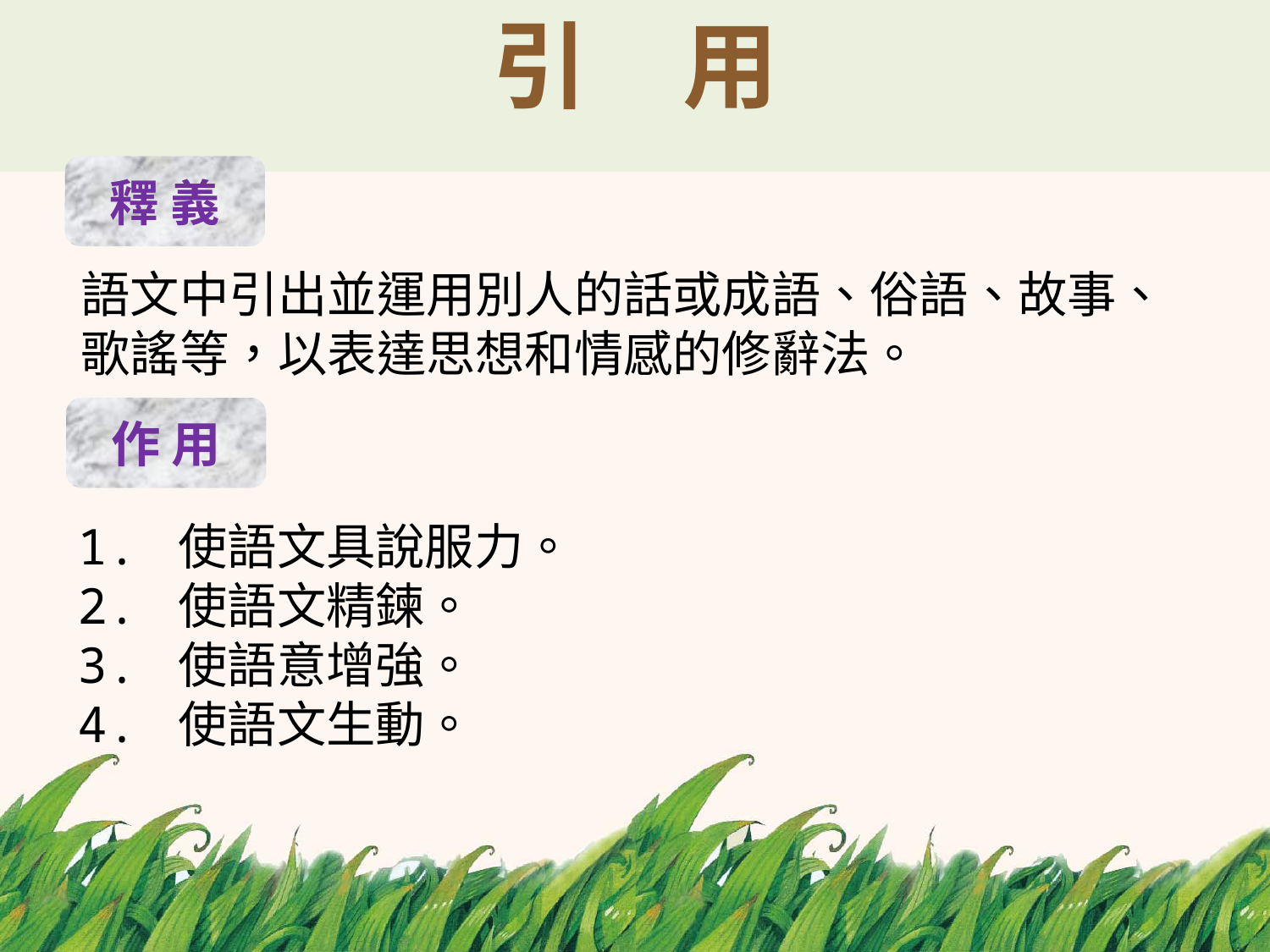

# 引　用
釋 義
語文中引出並運用別人的話或成語、俗語、故事、歌謠等，以表達思想和情感的修辭法。
作 用
1. 使語文具說服力。
2. 使語文精鍊。
3. 使語意增強。
4. 使語文生動。